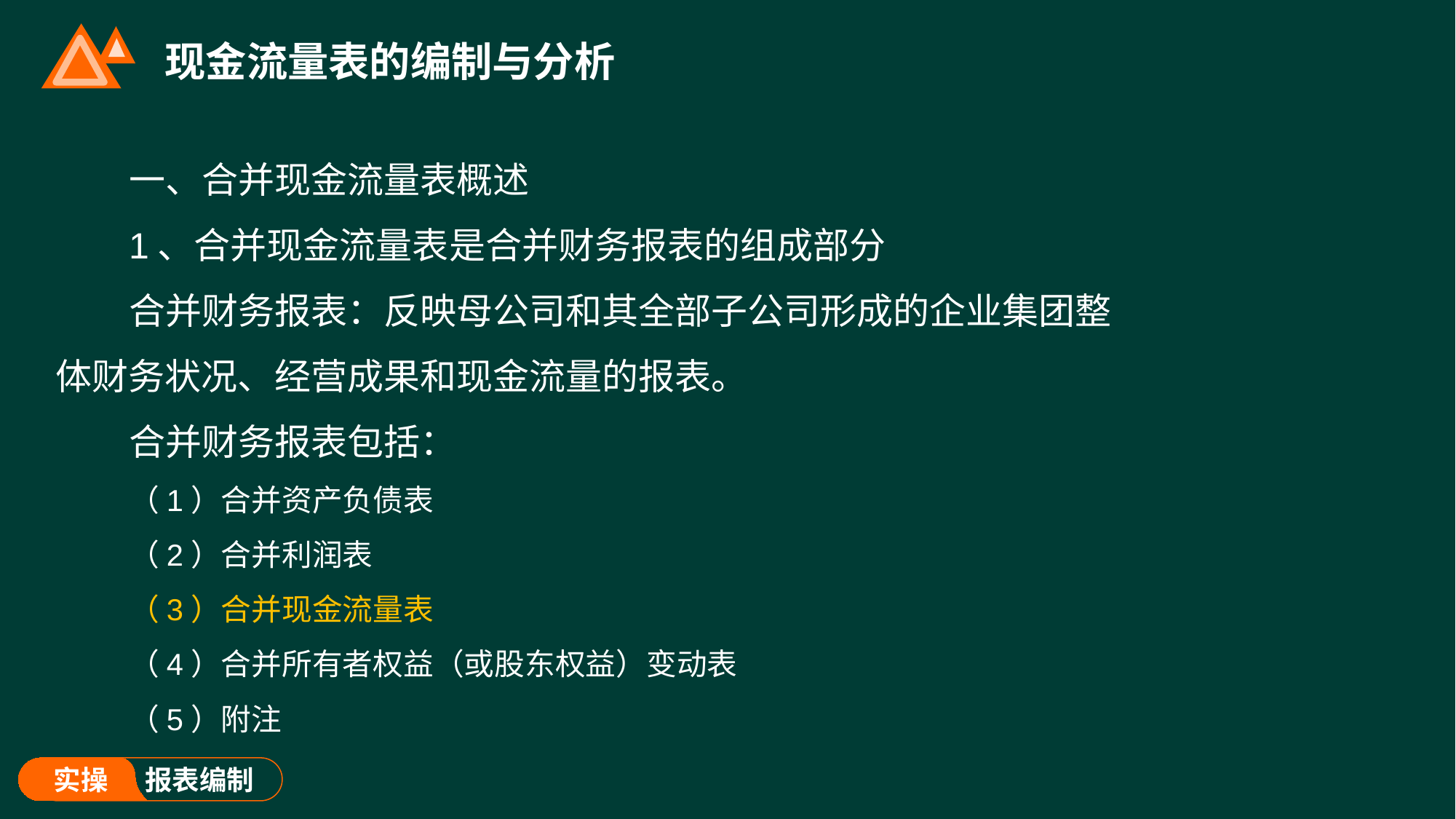

# 现金流量表的编制与分析
一、合并现金流量表概述
1、合并现金流量表是合并财务报表的组成部分
合并财务报表：反映母公司和其全部子公司形成的企业集团整体财务状况、经营成果和现金流量的报表。
合并财务报表包括：
（1）合并资产负债表
（2）合并利润表
（3）合并现金流量表
（4）合并所有者权益（或股东权益）变动表
（5）附注